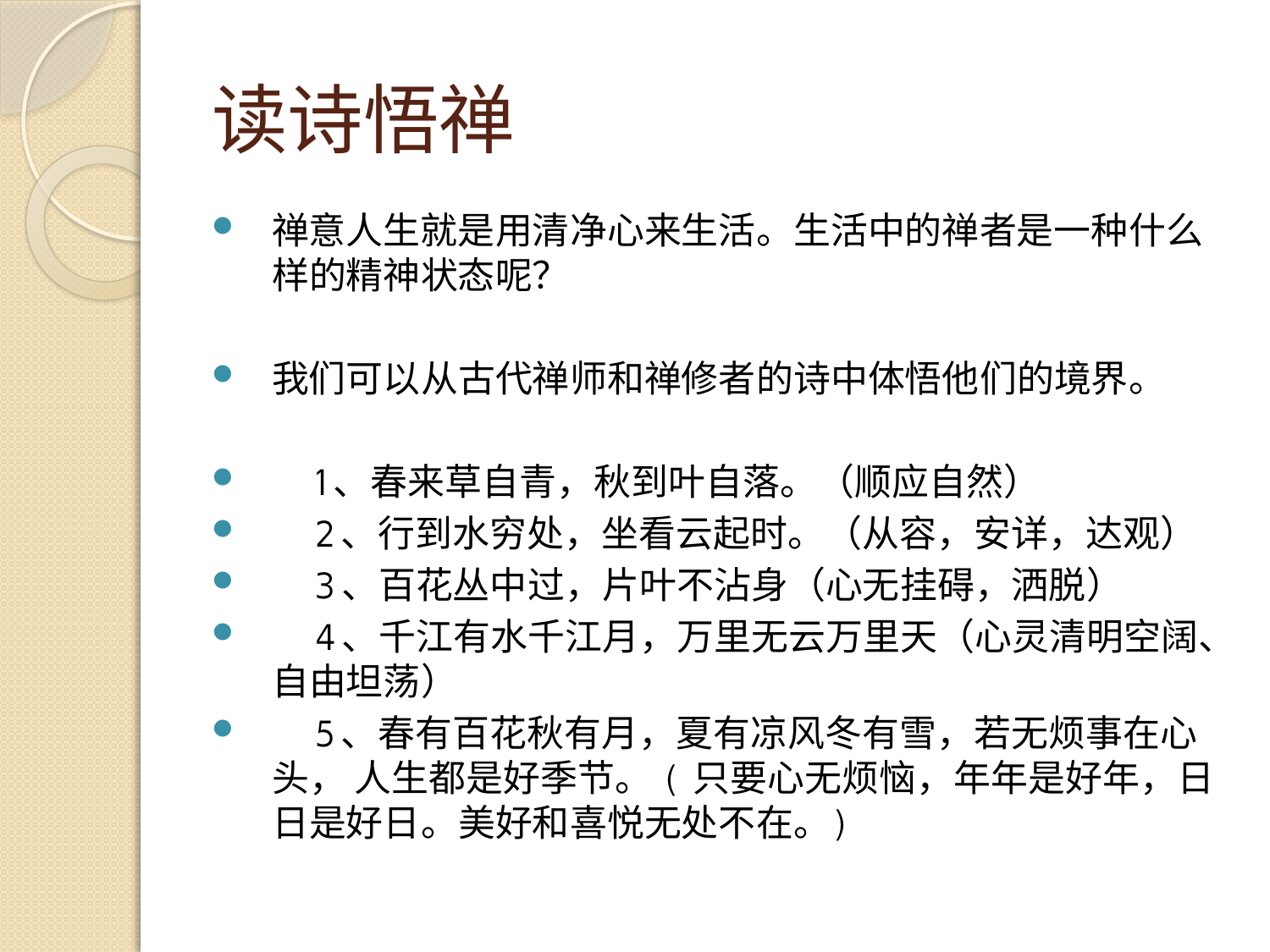

# 读诗悟禅
禅意人生就是用清净心来生活。生活中的禅者是一种什么样的精神状态呢？

我们可以从古代禅师和禅修者的诗中体悟他们的境界。

    1、春来草自青，秋到叶自落。（顺应自然）
    2、行到水穷处，坐看云起时。（从容，安详，达观）
    3、百花丛中过，片叶不沾身（心无挂碍，洒脱）
    4、千江有水千江月，万里无云万里天（心灵清明空阔、自由坦荡）
    5、春有百花秋有月，夏有凉风冬有雪，若无烦事在心头， 人生都是好季节。 ( 只要心无烦恼，年年是好年，日日是好日。美好和喜悦无处不在。)